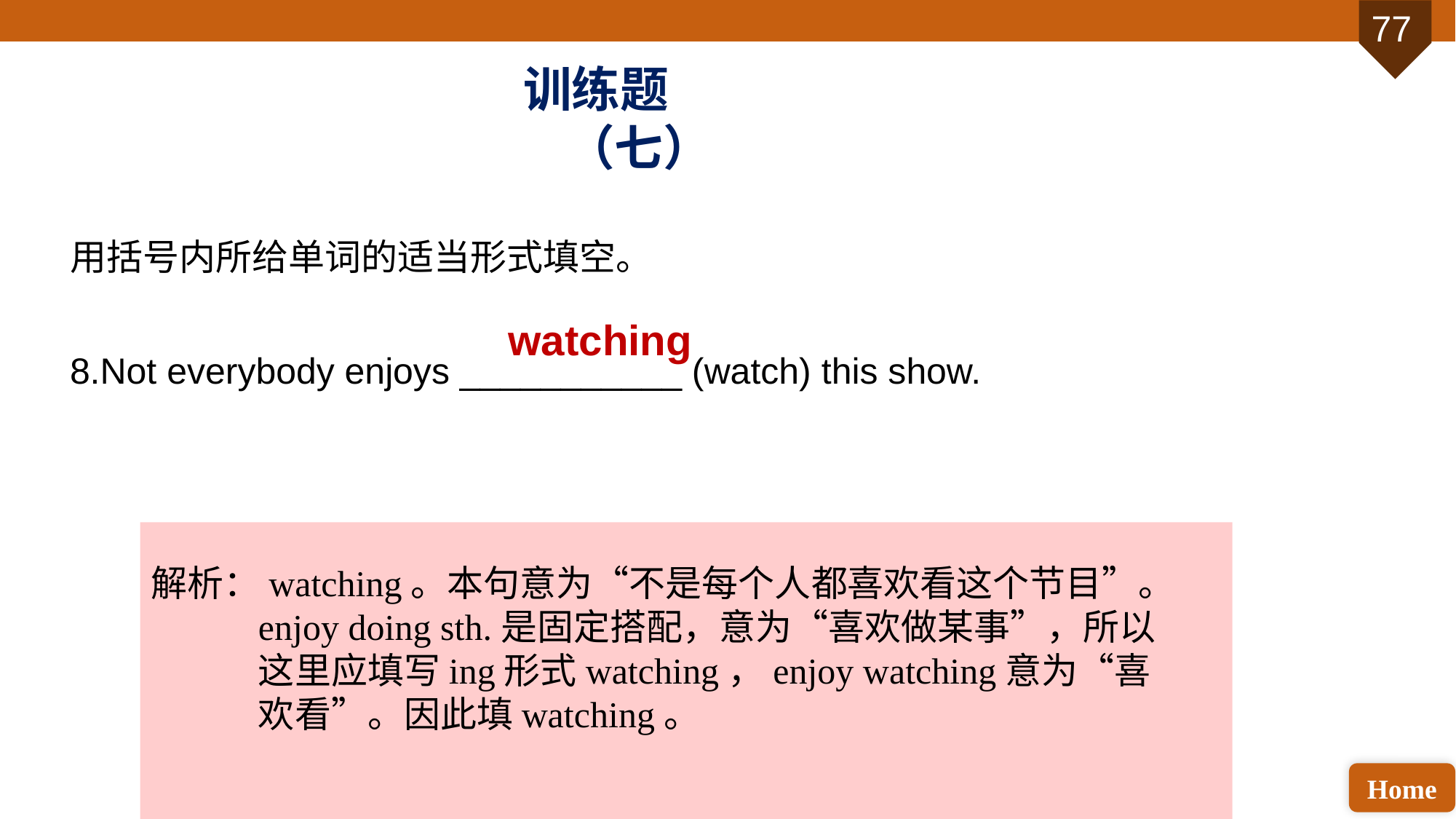

训练题（七）
用括号内所给单词的适当形式填空。

8.Not everybody enjoys ___________ (watch) this show.
watching

解析：watching。本句意为“不是每个人都喜欢看这个节目”。enjoy doing sth.是固定搭配，意为“喜欢做某事”，所以这里应填写ing形式watching，enjoy watching意为“喜欢看”。因此填watching。